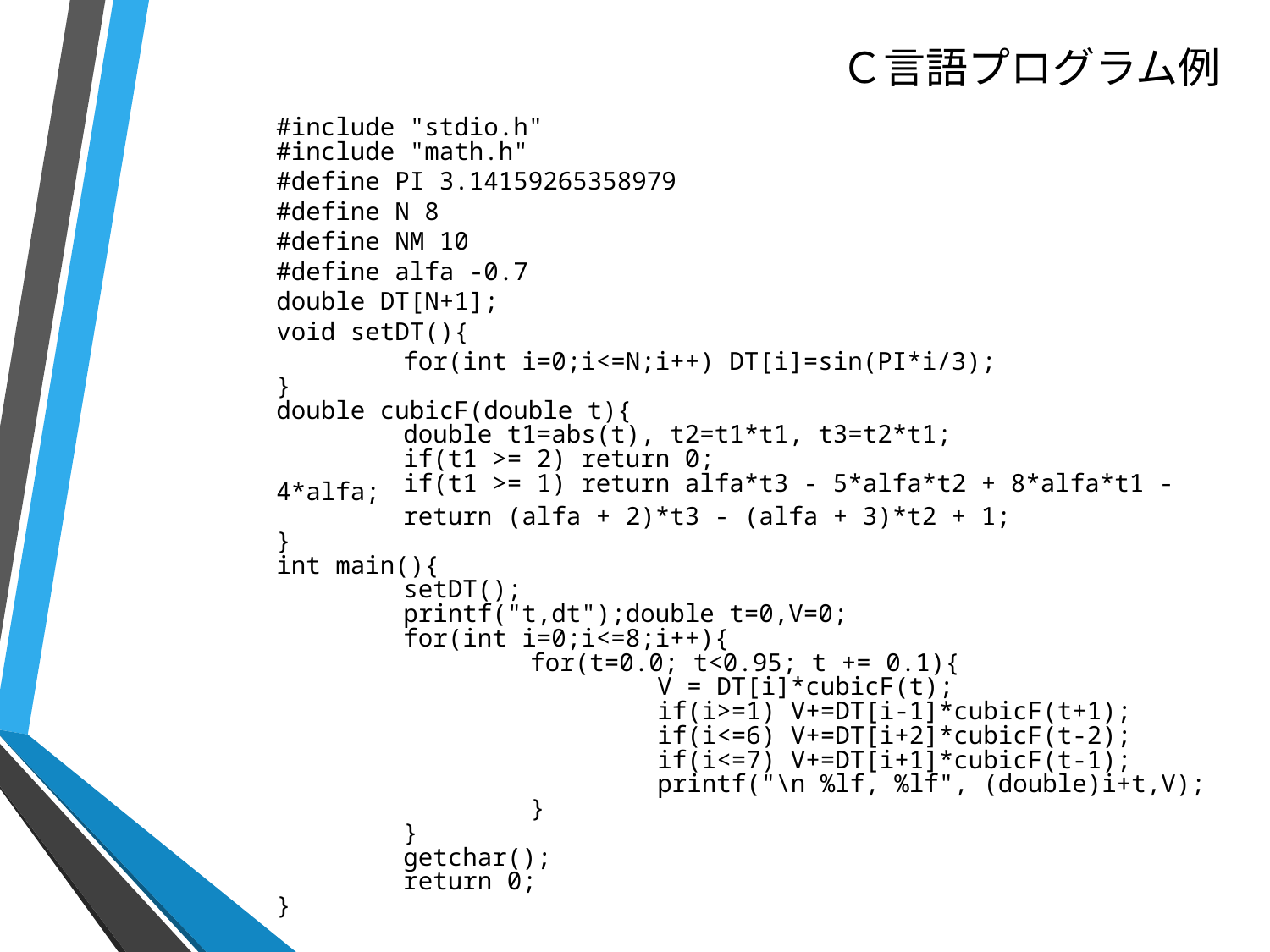

# Ｃ言語プログラム例
#include "stdio.h"
#include "math.h"
#define PI 3.14159265358979
#define N 8
#define NM 10
#define alfa -0.7
double DT[N+1];
void setDT(){
	for(int i=0;i<=N;i++) DT[i]=sin(PI*i/3);
}
double cubicF(double t){
	double t1=abs(t), t2=t1*t1, t3=t2*t1;
	if(t1 >= 2) return 0;
	if(t1 >= 1) return alfa*t3 - 5*alfa*t2 + 8*alfa*t1 - 4*alfa;
	return (alfa + 2)*t3 - (alfa + 3)*t2 + 1;
}
int main(){
	setDT();
	printf("t,dt");double t=0,V=0;
	for(int i=0;i<=8;i++){
		for(t=0.0; t<0.95; t += 0.1){
			V = DT[i]*cubicF(t);
			if(i>=1) V+=DT[i-1]*cubicF(t+1);
			if(i<=6) V+=DT[i+2]*cubicF(t-2);
			if(i<=7) V+=DT[i+1]*cubicF(t-1);
			printf("\n %lf, %lf", (double)i+t,V);
		}
	}
	getchar();
	return 0;
}